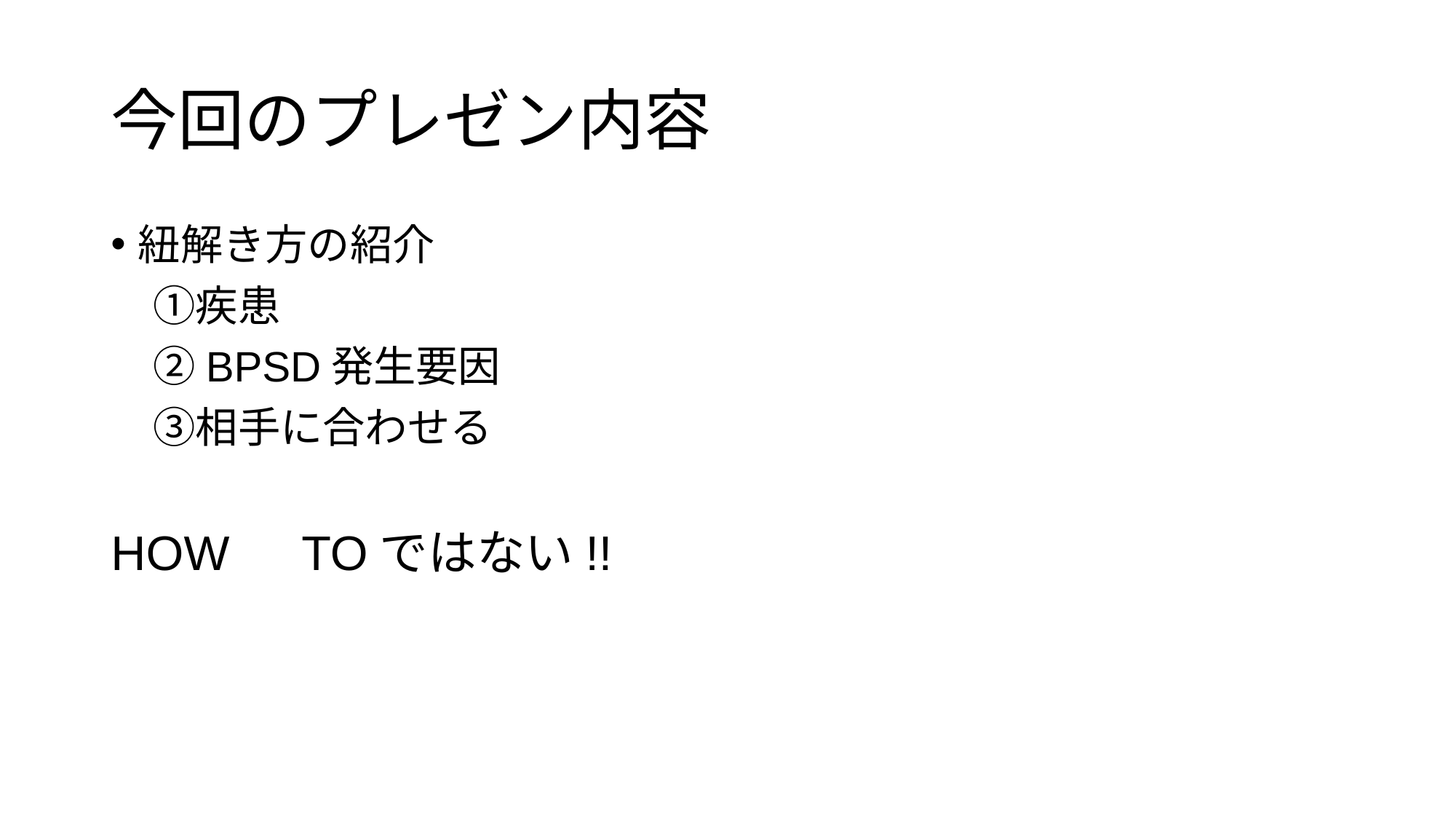

# 今回のプレゼン内容
紐解き方の紹介
　①疾患
　②BPSD発生要因
　③相手に合わせる

HOW　TOではない!!